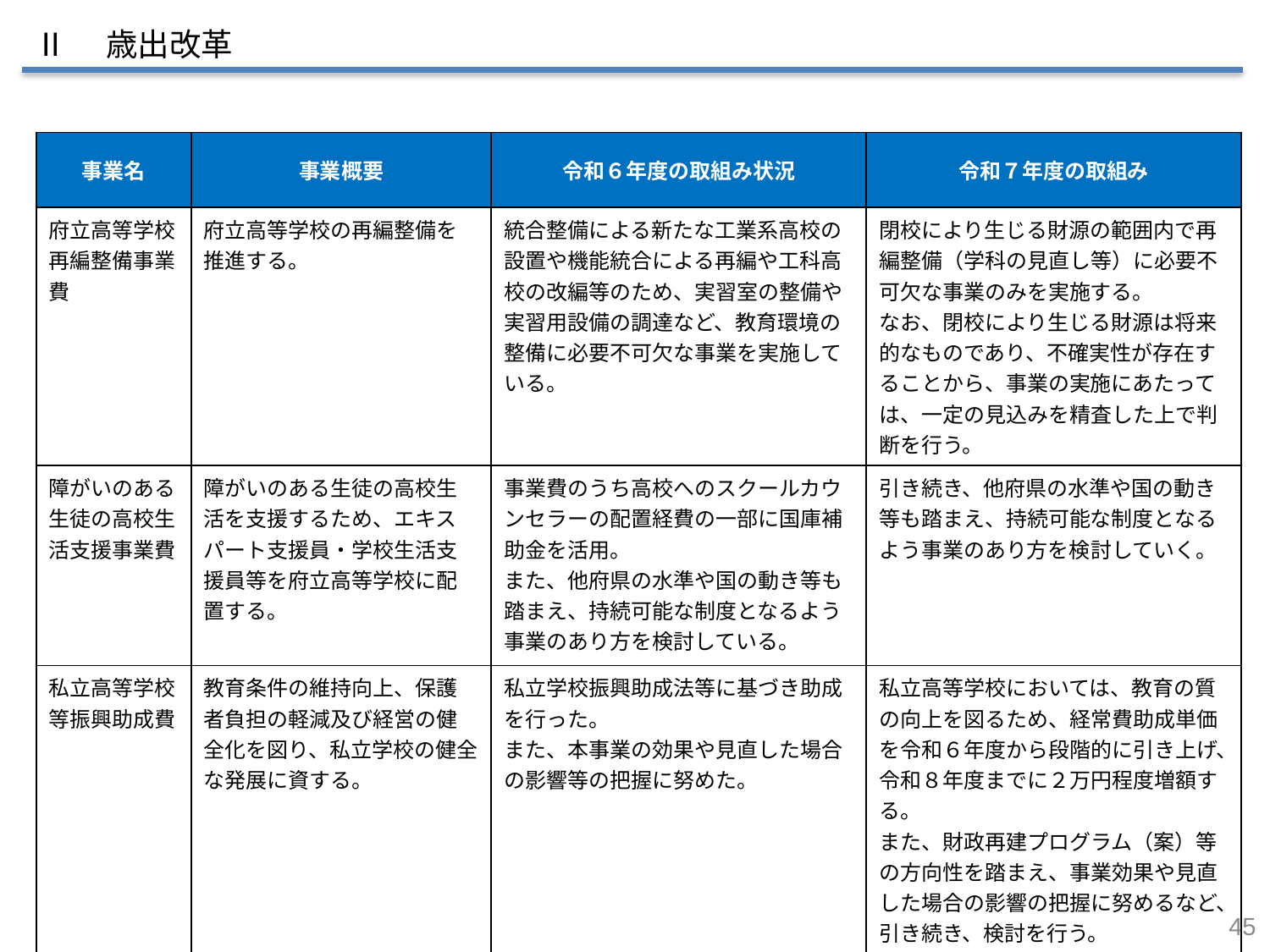

Ⅱ　歳出改革
| 事業名 | 事業概要 | 令和６年度の取組み状況 | 令和７年度の取組み |
| --- | --- | --- | --- |
| 府立高等学校再編整備事業費 | 府立高等学校の再編整備を推進する。 | 統合整備による新たな工業系高校の設置や機能統合による再編や工科高校の改編等のため、実習室の整備や実習用設備の調達など、教育環境の整備に必要不可欠な事業を実施している。 | 閉校により生じる財源の範囲内で再編整備（学科の⾒直し等）に必要不可⽋な事業のみを実施する。 なお、閉校により生じる財源は将来的なものであり、不確実性が存在することから、事業の実施にあたっては、⼀定の⾒込みを精査した上で判断を⾏う。 |
| 障がいのある生徒の高校生活支援事業費 | 障がいのある生徒の高校生活を支援するため、エキスパート支援員・学校生活支援員等を府立高等学校に配置する。 | 事業費のうち高校へのスクールカウンセラーの配置経費の一部に国庫補助金を活用。 また、他府県の水準や国の動き等も踏まえ、持続可能な制度となるよう事業のあり方を検討している。 | 引き続き、他府県の水準や国の動き等も踏まえ、持続可能な制度となるよう事業のあり方を検討していく。 |
| 私立高等学校等振興助成費 | 教育条件の維持向上、保護者負担の軽減及び経営の健全化を図り、私立学校の健全な発展に資する。 | 私立学校振興助成法等に基づき助成を行った。 また、本事業の効果や見直した場合の影響等の把握に努めた。 | 私立高等学校においては、教育の質の向上を図るため、経常費助成単価を令和６年度から段階的に引き上げ、令和８年度までに２万円程度増額する。 また、財政再建プログラム（案）等の方向性を踏まえ、事業効果や見直した場合の影響の把握に努めるなど、引き続き、検討を行う。 |
45